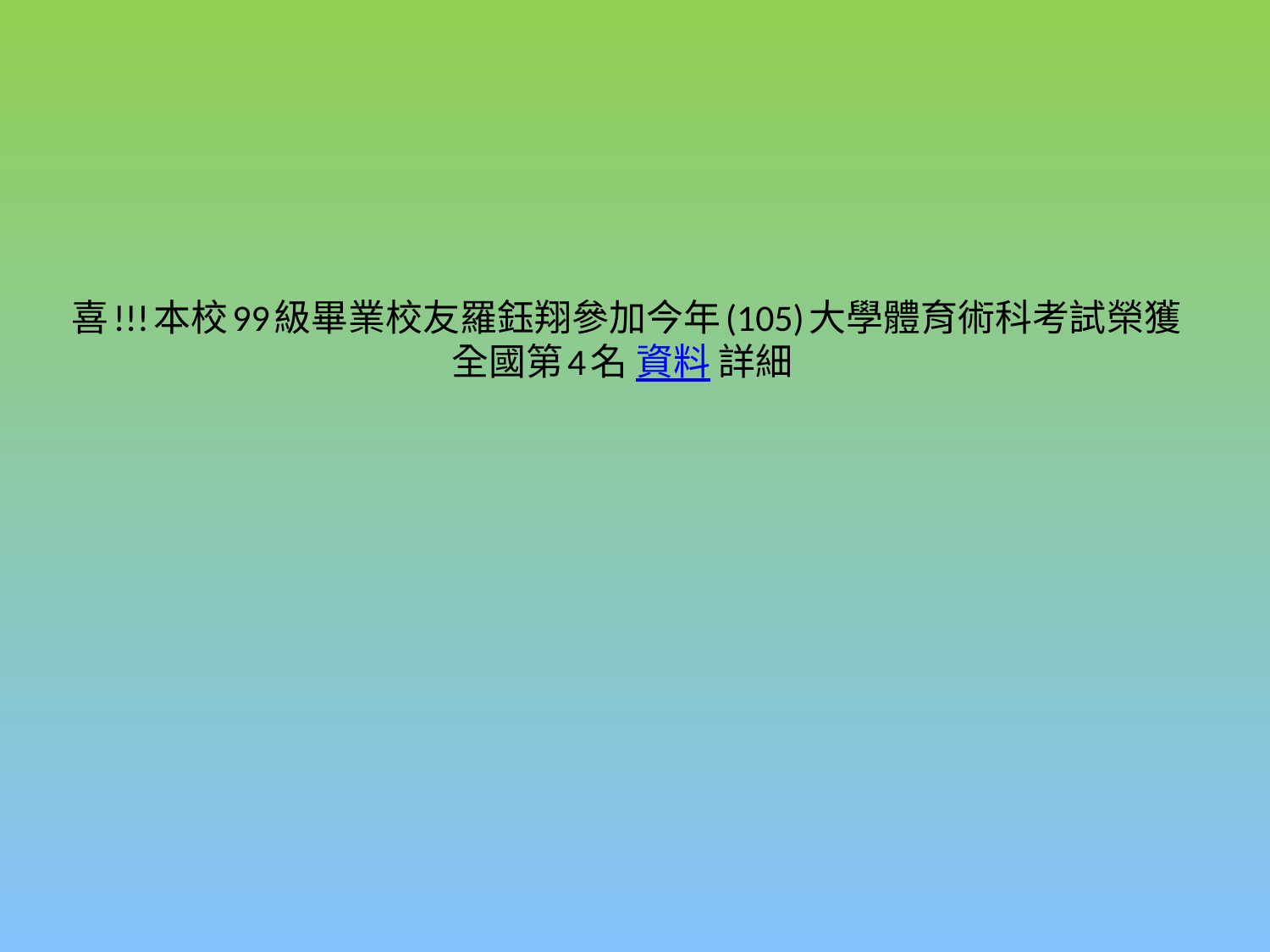

# 喜!!!本校99級畢業校友羅鈺翔參加今年(105)大學體育術科考試榮獲全國第4名 資料 詳細